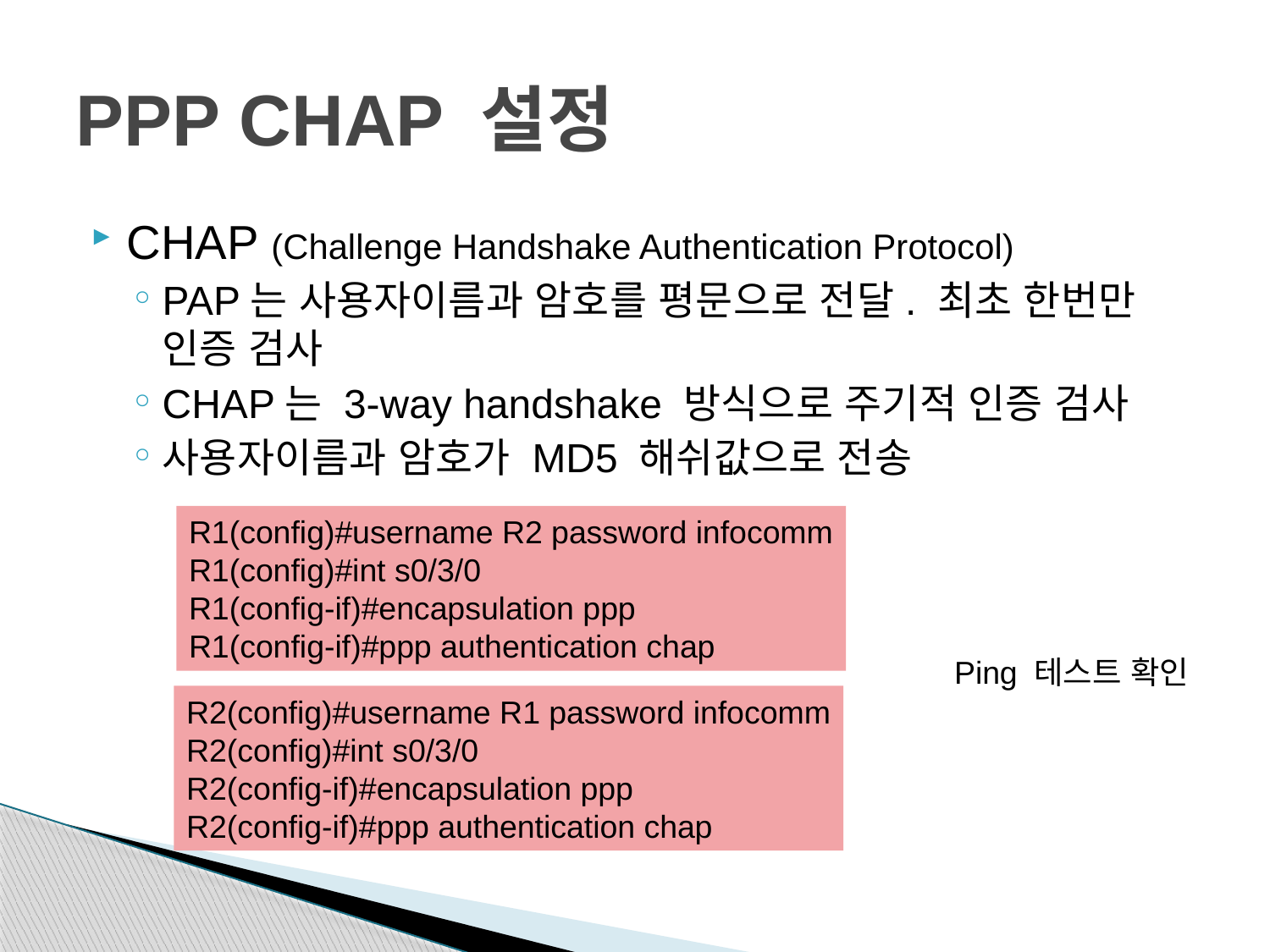

# PPP CHAP 설정
CHAP (Challenge Handshake Authentication Protocol)
PAP는 사용자이름과 암호를 평문으로 전달. 최초 한번만 인증 검사
CHAP는 3-way handshake 방식으로 주기적 인증 검사
사용자이름과 암호가 MD5 해쉬값으로 전송

R1(config)#username R2 password infocomm
R1(config)#int s0/3/0
R1(config-if)#encapsulation ppp
R1(config-if)#ppp authentication chap
Ping 테스트 확인
R2(config)#username R1 password infocomm
R2(config)#int s0/3/0
R2(config-if)#encapsulation ppp
R2(config-if)#ppp authentication chap